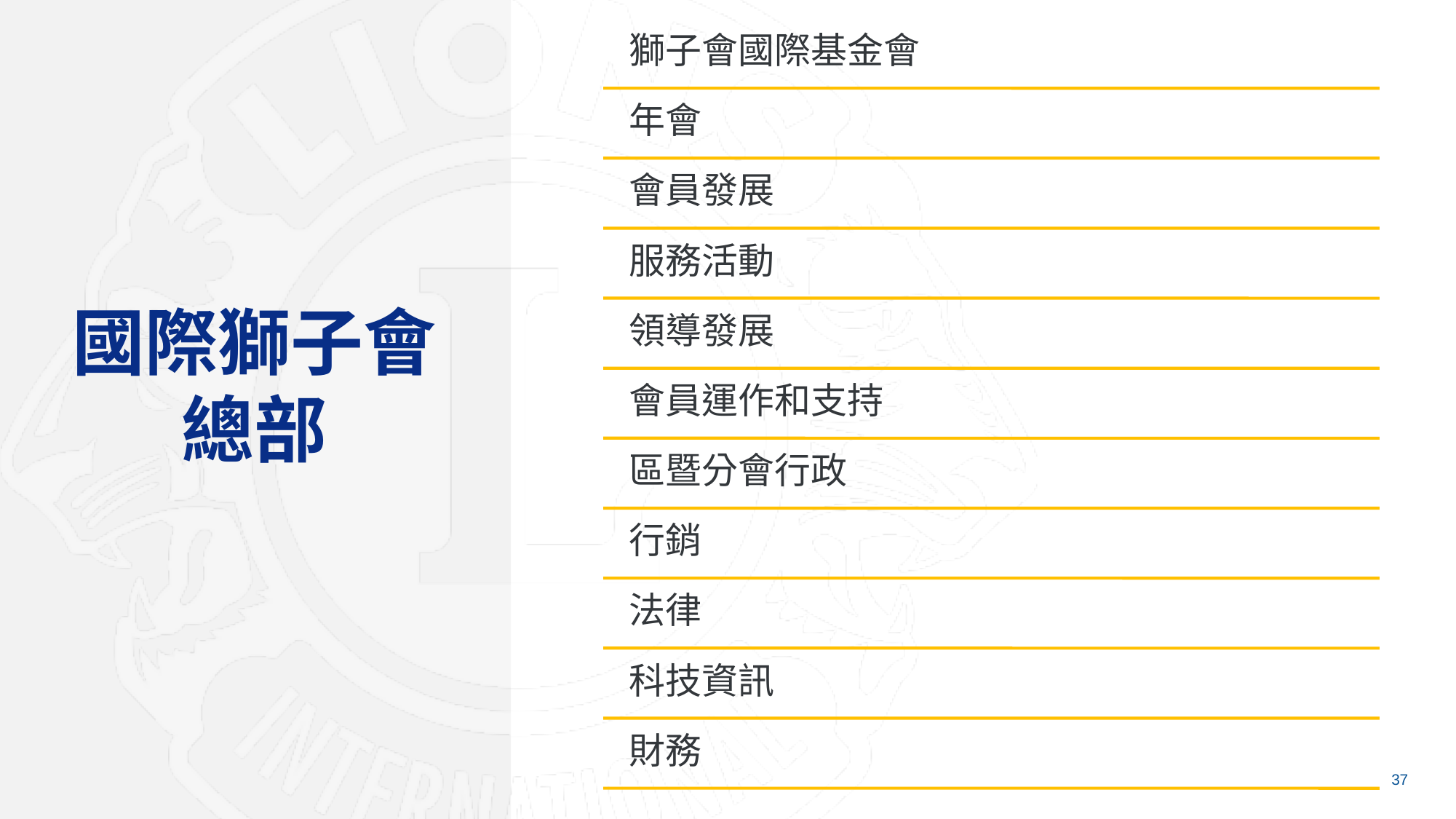

獅子會國際基金會
年會
會員發展
服務活動
領導發展
會員運作和支持
區暨分會行政
行銷
法律
科技資訊
財務
國際獅子會
總部